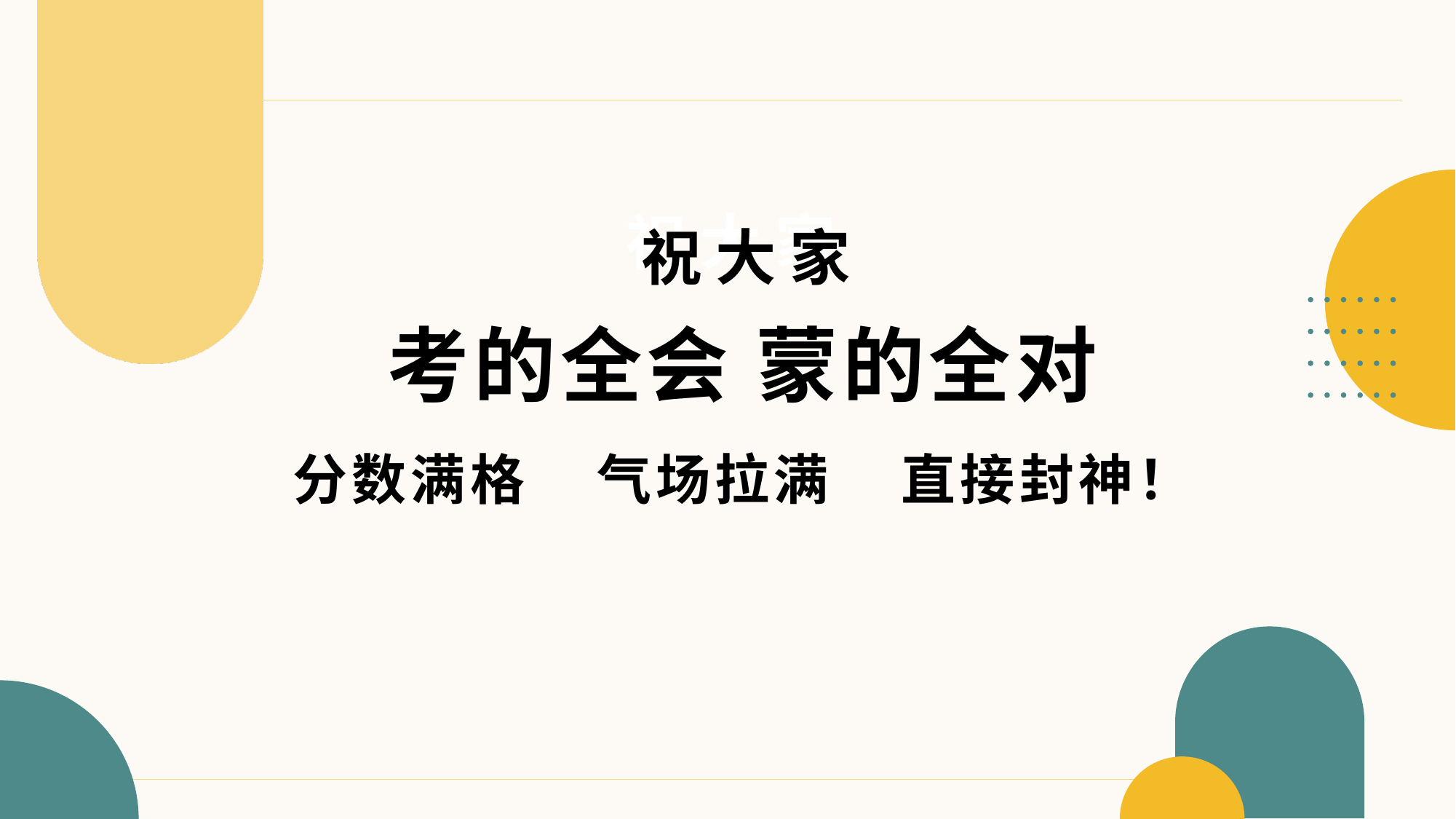

祝 大 家
祝 大 家
考的全会 蒙的全对
分数满格    气场拉满    直接封神！